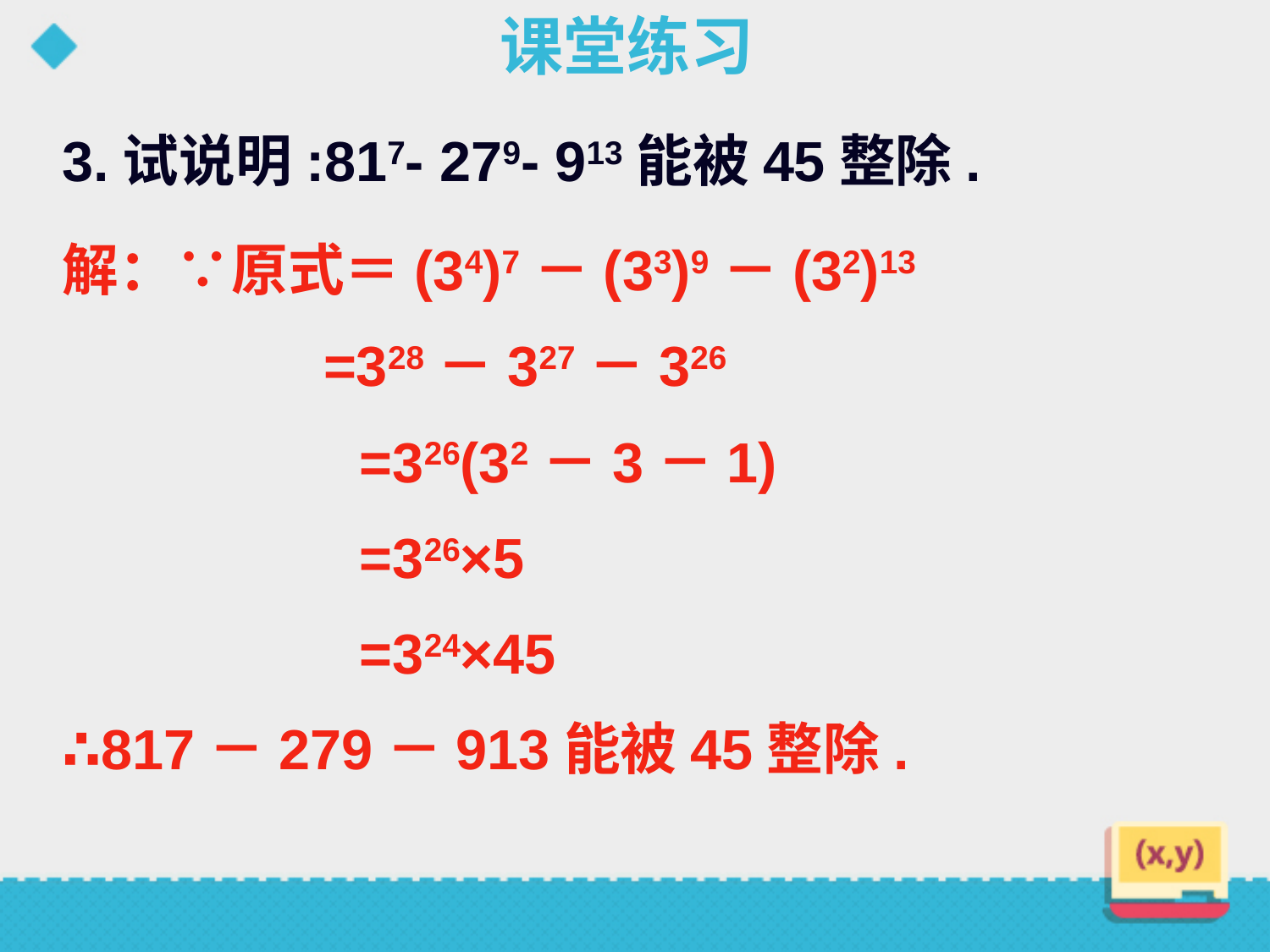

课堂练习
3.试说明:817- 279- 913能被45整除.
解：∵原式＝(34)7－(33)9－(32)13
                            =328－327－326
                   =326(32－3－1)
                   =326×5
                   =324×45
∴817－279－913能被45整除.